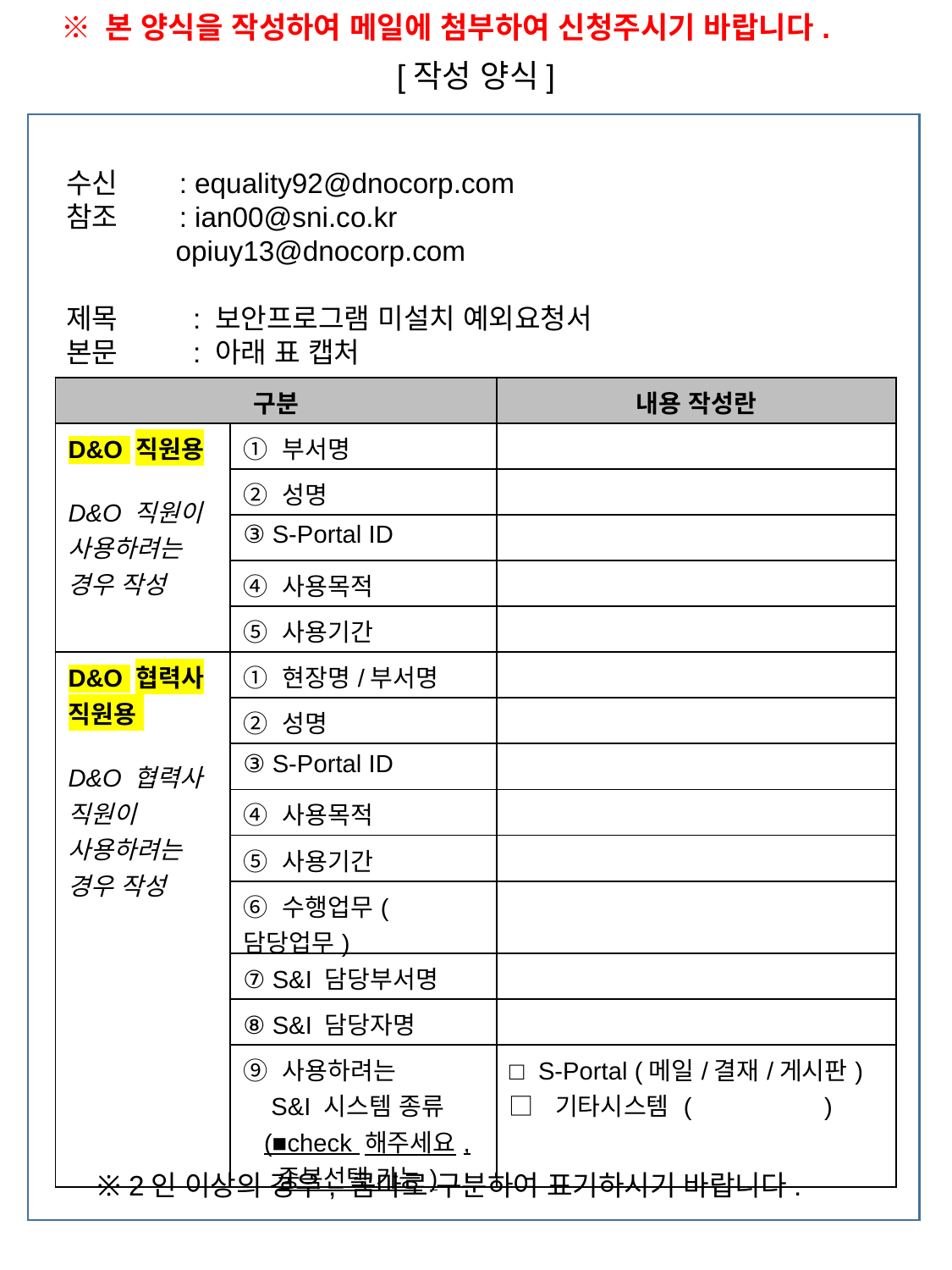

※ 본 양식을 작성하여 메일에 첨부하여 신청주시기 바랍니다.
[작성 양식]

수신       : equality92@dnocorp.com
참조       : ian00@sni.co.kr
              opiuy13@dnocorp.com

제목	: 보안프로그램 미설치 예외요청서
본문	: 아래 표 캡처

| 구분 |  | 내용 작성란 |
| --- | --- | --- |
| D&O 직원용 D&O 직원이 사용하려는 경우 작성 | ① 부서명 |  |
|  | ② 성명 |  |
|  | ③ S-Portal ID |  |
|  | ④ 사용목적 |  |
|  | ⑤ 사용기간 |  |
| D&O 협력사 직원용 D&O 협력사 직원이 사용하려는 경우 작성 | ① 현장명/부서명 |  |
|  | ② 성명 |  |
|  | ③ S-Portal ID |  |
|  | ④ 사용목적 |  |
|  | ⑤ 사용기간 |  |
|  | ⑥ 수행업무(담당업무) |  |
|  | ⑦ S&I 담당부서명 |  |
|  | ⑧ S&I 담당자명 |  |
|  | ⑨ 사용하려는 S&I 시스템 종류 (■check 해주세요, 중복선택 가능) | □ S-Portal (메일/결재/게시판) □ 기타시스템 ( ) |
※ 2인 이상의 경우, 콤마로 구분하여 표기하시기 바랍니다.